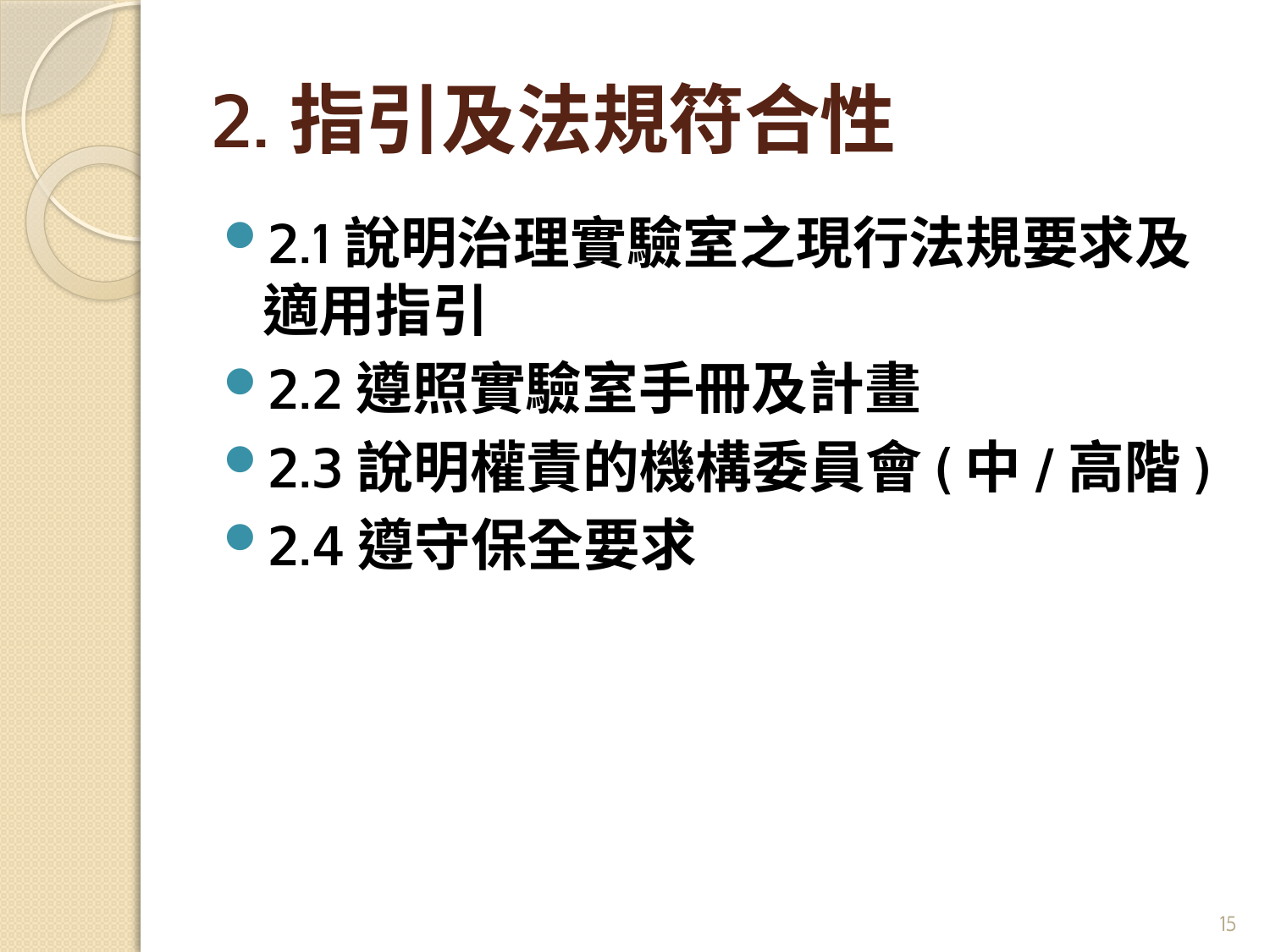

# 2.指引及法規符合性
2.1說明治理實驗室之現行法規要求及適用指引
2.2遵照實驗室手冊及計畫
2.3說明權責的機構委員會(中/高階)
2.4遵守保全要求

15